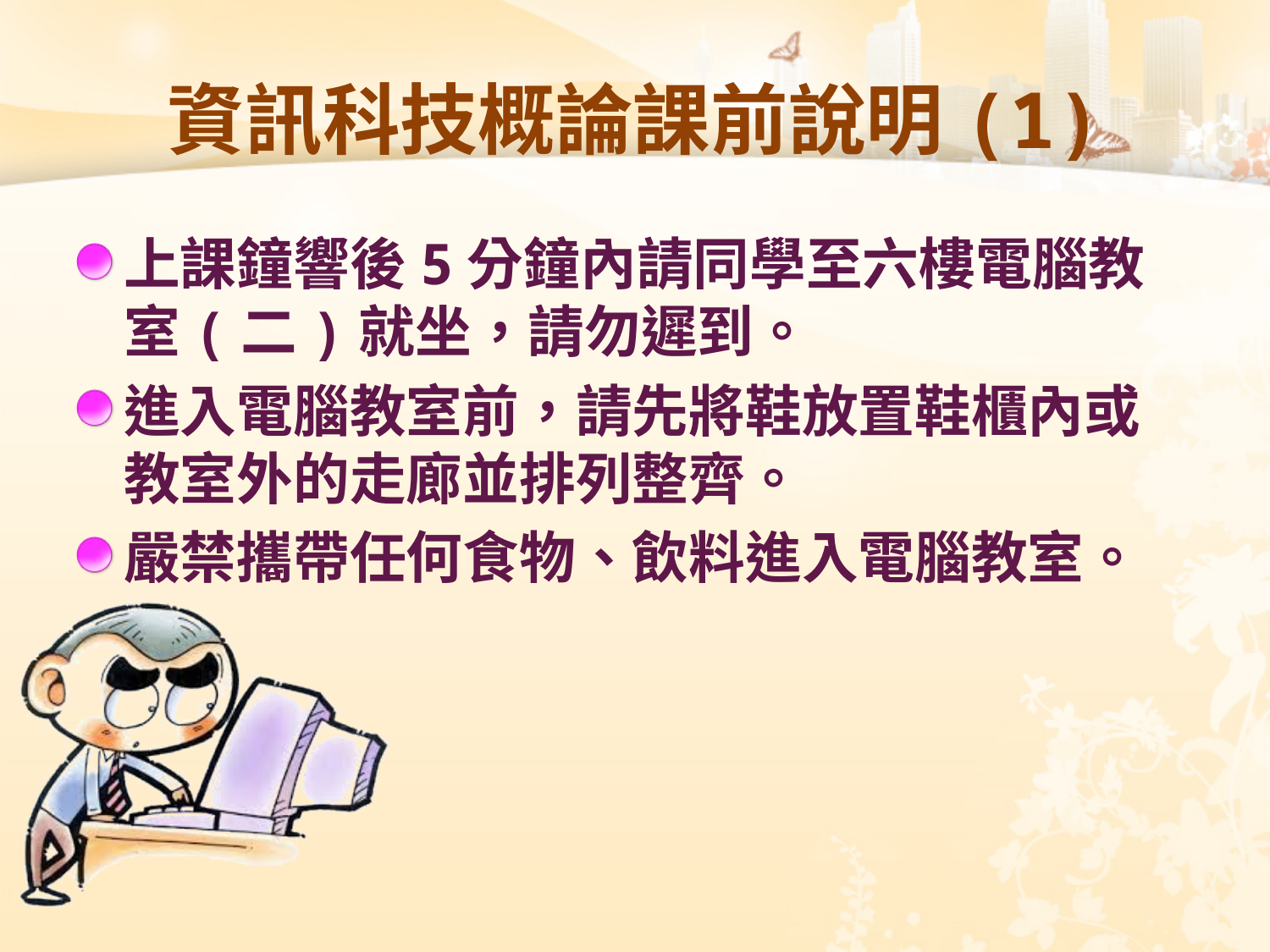

# 資訊科技概論課前說明(1)
上課鐘響後5分鐘內請同學至六樓電腦教室(二)就坐，請勿遲到。
進入電腦教室前，請先將鞋放置鞋櫃內或教室外的走廊並排列整齊。
嚴禁攜帶任何食物、飲料進入電腦教室。